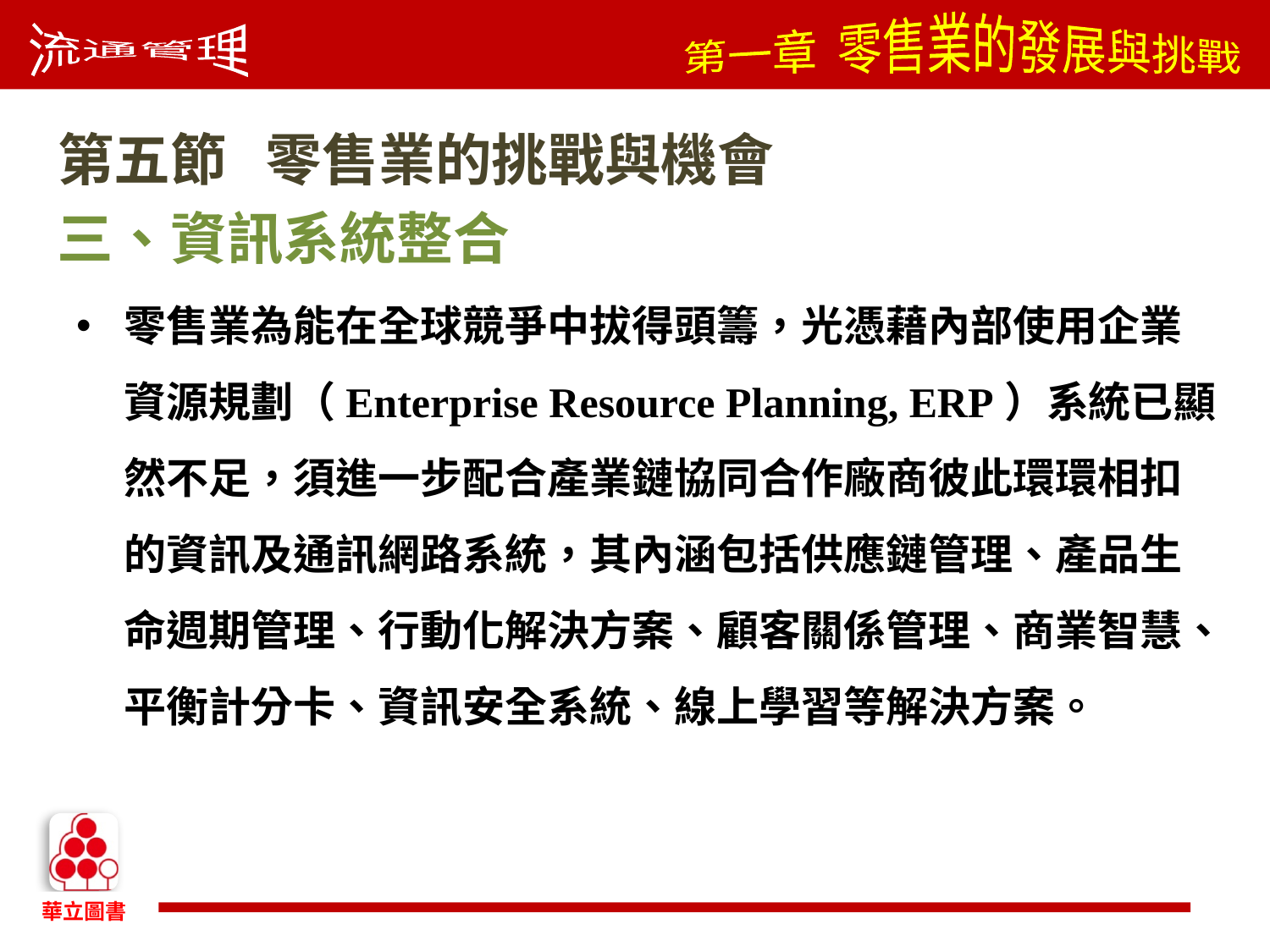

第五節   零售業的挑戰與機會
三、資訊系統整合
零售業為能在全球競爭中拔得頭籌，光憑藉內部使用企業資源規劃（Enterprise Resource Planning, ERP）系統已顯然不足，須進一步配合產業鏈協同合作廠商彼此環環相扣的資訊及通訊網路系統，其內涵包括供應鏈管理、產品生命週期管理、行動化解決方案、顧客關係管理、商業智慧、平衡計分卡、資訊安全系統、線上學習等解決方案。